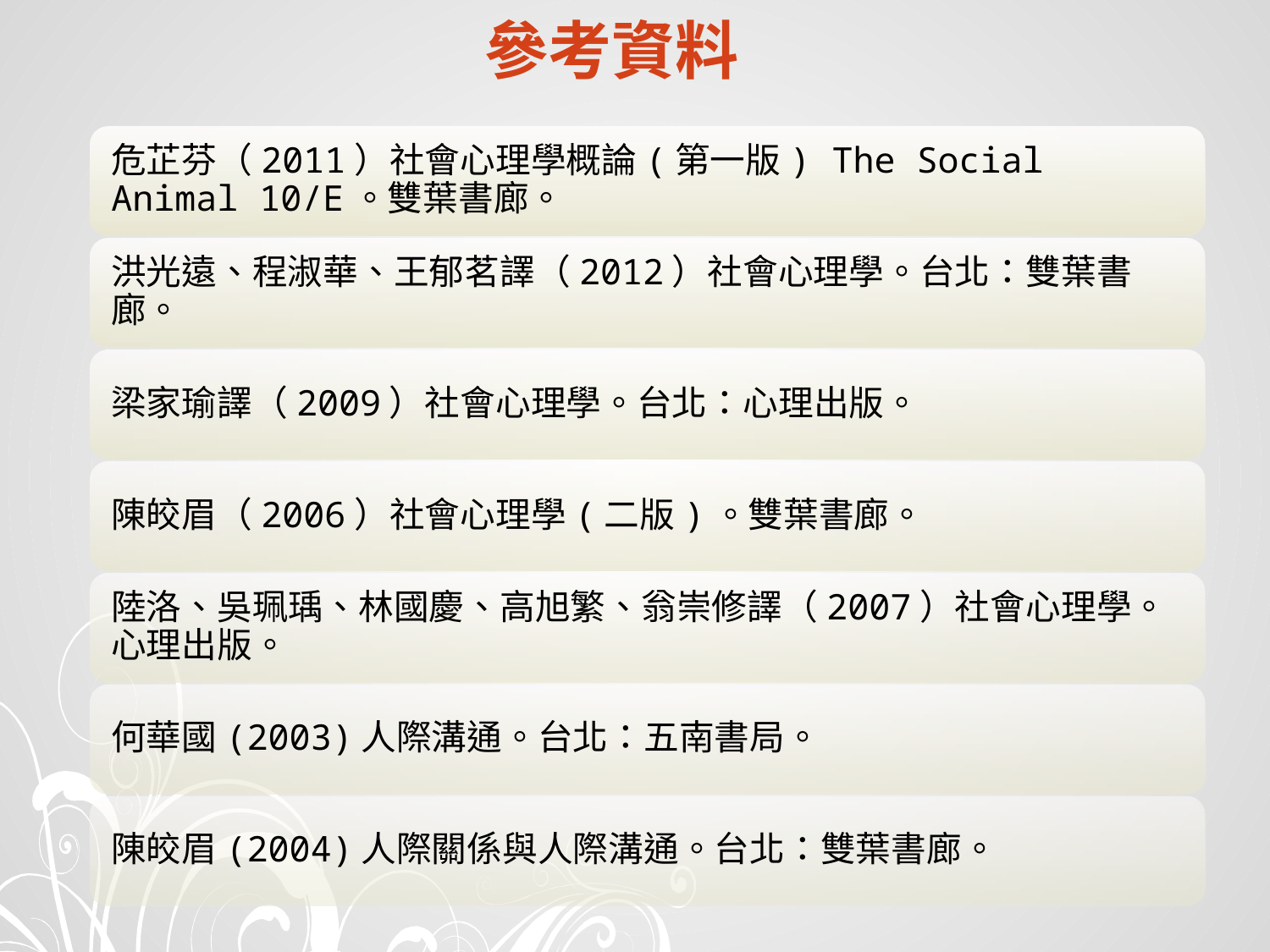

# 參考資料
危芷芬（2011）社會心理學概論(第一版) The Social Animal 10/E。雙葉書廊。
洪光遠、程淑華、王郁茗譯（2012）社會心理學。台北：雙葉書廊。
梁家瑜譯（2009）社會心理學。台北：心理出版。
陳皎眉（2006）社會心理學(二版)。雙葉書廊。
陸洛、吳珮瑀、林國慶、高旭繁、翁崇修譯（2007）社會心理學。心理出版。
何華國(2003)人際溝通。台北：五南書局。
陳皎眉(2004)人際關係與人際溝通。台北：雙葉書廊。